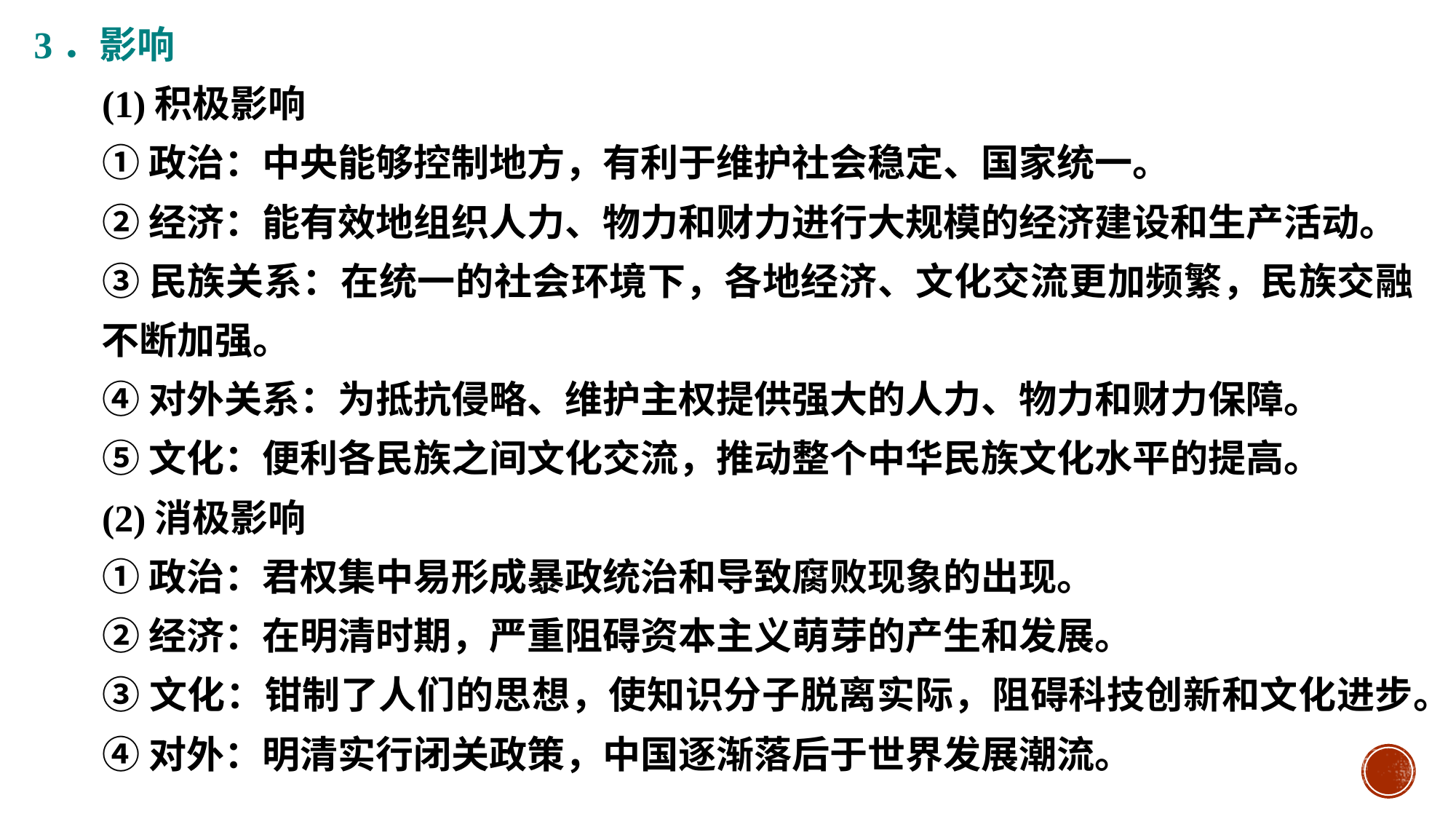

3．影响
(1)积极影响
①政治：中央能够控制地方，有利于维护社会稳定、国家统一。
②经济：能有效地组织人力、物力和财力进行大规模的经济建设和生产活动。
③民族关系：在统一的社会环境下，各地经济、文化交流更加频繁，民族交融不断加强。
④对外关系：为抵抗侵略、维护主权提供强大的人力、物力和财力保障。
⑤文化：便利各民族之间文化交流，推动整个中华民族文化水平的提高。
(2)消极影响
①政治：君权集中易形成暴政统治和导致腐败现象的出现。
②经济：在明清时期，严重阻碍资本主义萌芽的产生和发展。
③文化：钳制了人们的思想，使知识分子脱离实际，阻碍科技创新和文化进步。
④对外：明清实行闭关政策，中国逐渐落后于世界发展潮流。
#